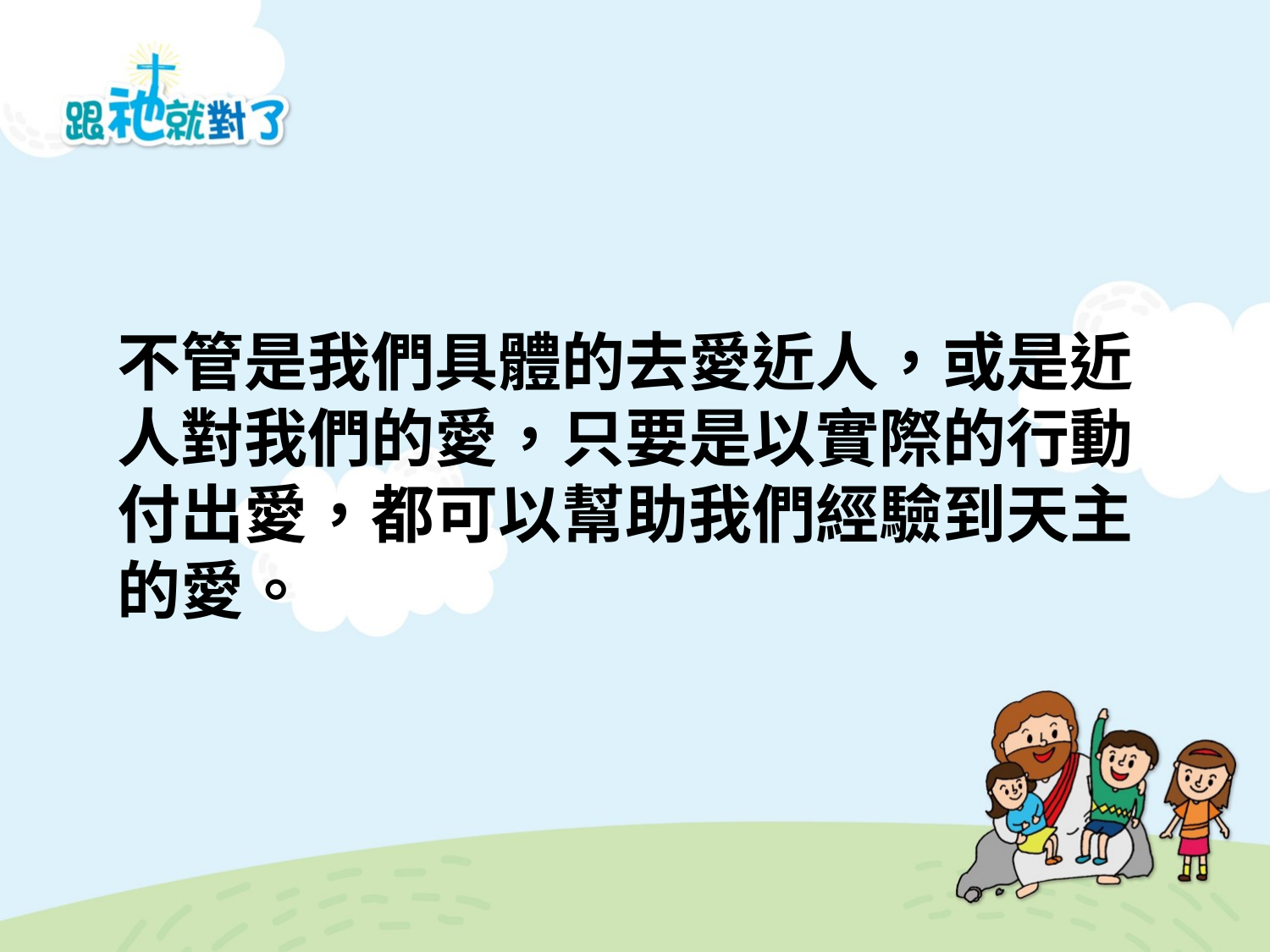

不管是我們具體的去愛近人，或是近人對我們的愛，只要是以實際的行動付出愛，都可以幫助我們經驗到天主的愛。